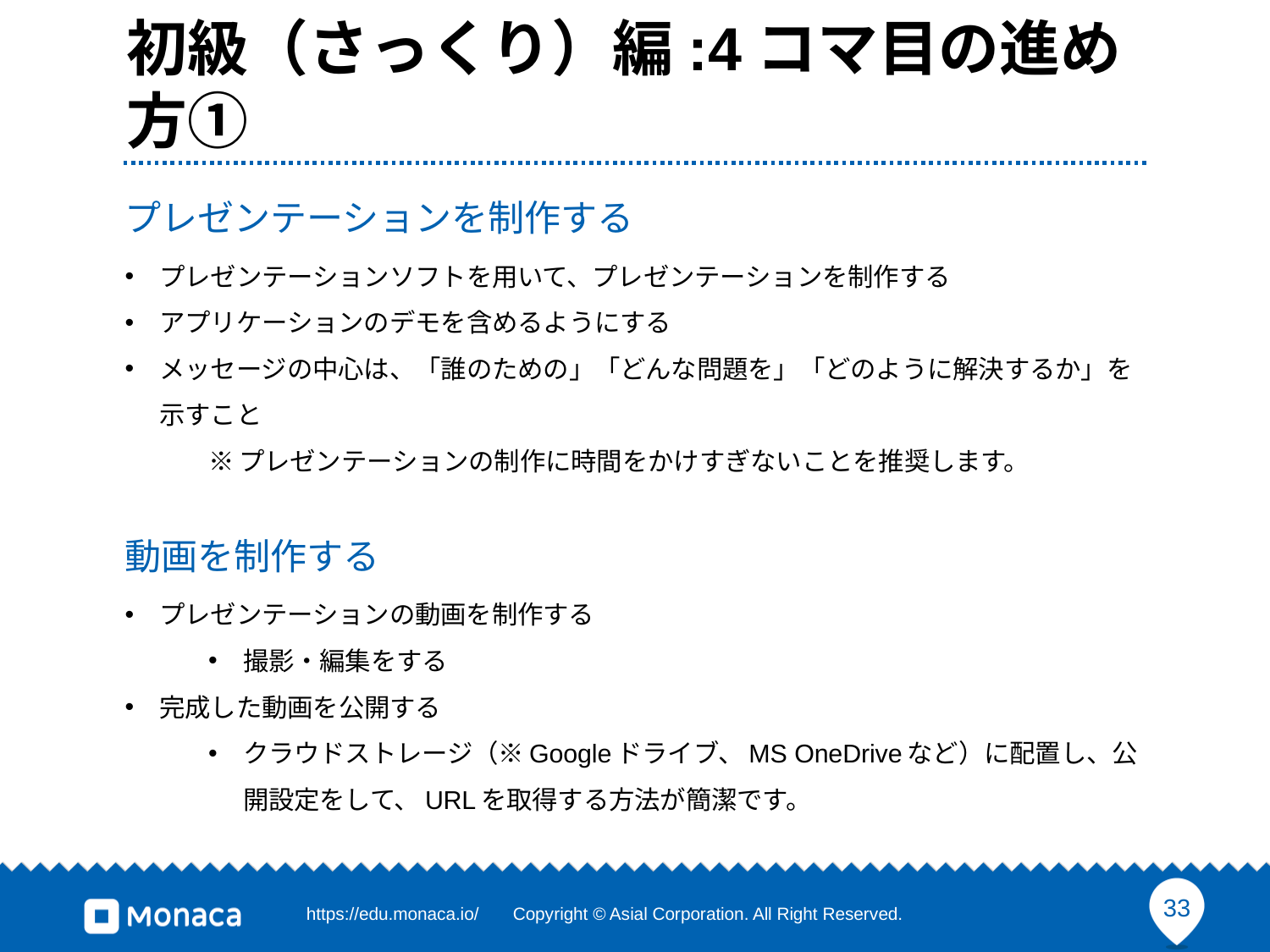

# 初級（さっくり）編:4コマ目の進め方①
プレゼンテーションを制作する
プレゼンテーションソフトを用いて、プレゼンテーションを制作する
アプリケーションのデモを含めるようにする
メッセージの中心は、「誰のための」「どんな問題を」「どのように解決するか」を示すこと
※プレゼンテーションの制作に時間をかけすぎないことを推奨します。

動画を制作する
プレゼンテーションの動画を制作する
撮影・編集をする
完成した動画を公開する
クラウドストレージ（※Googleドライブ、MS OneDriveなど）に配置し、公開設定をして、URLを取得する方法が簡潔です。